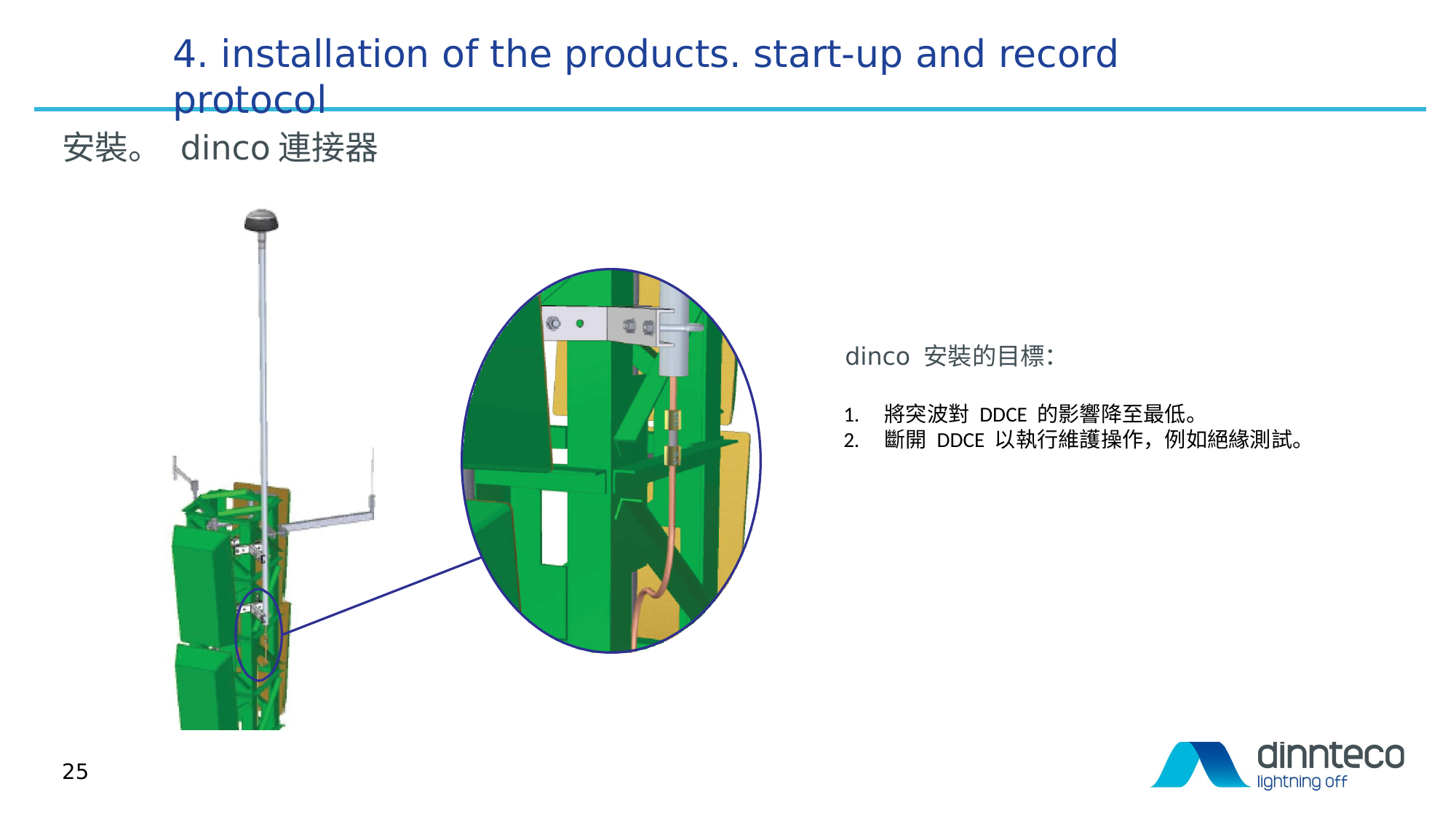

# 4. installation of the products. start-up and record protocol

安裝。 dinco連接器

dinco 安裝的目標：

將突波對 DDCE 的影響降至最低。
斷開 DDCE 以執行維護操作，例如絕緣測試。

25